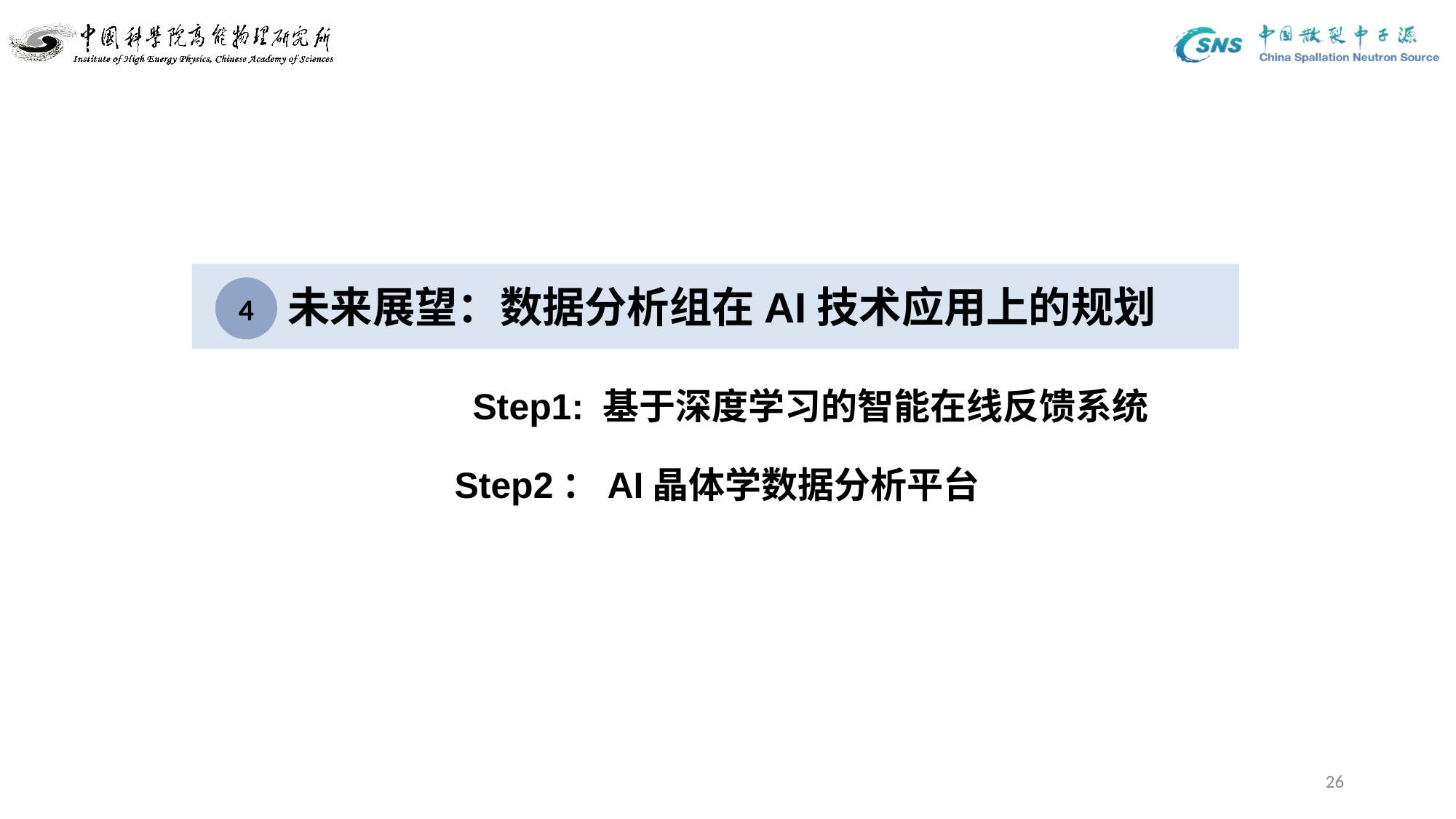

未来展望：数据分析组在AI技术应用上的规划
4
Step1: 基于深度学习的智能在线反馈系统
Step2：AI晶体学数据分析平台
26